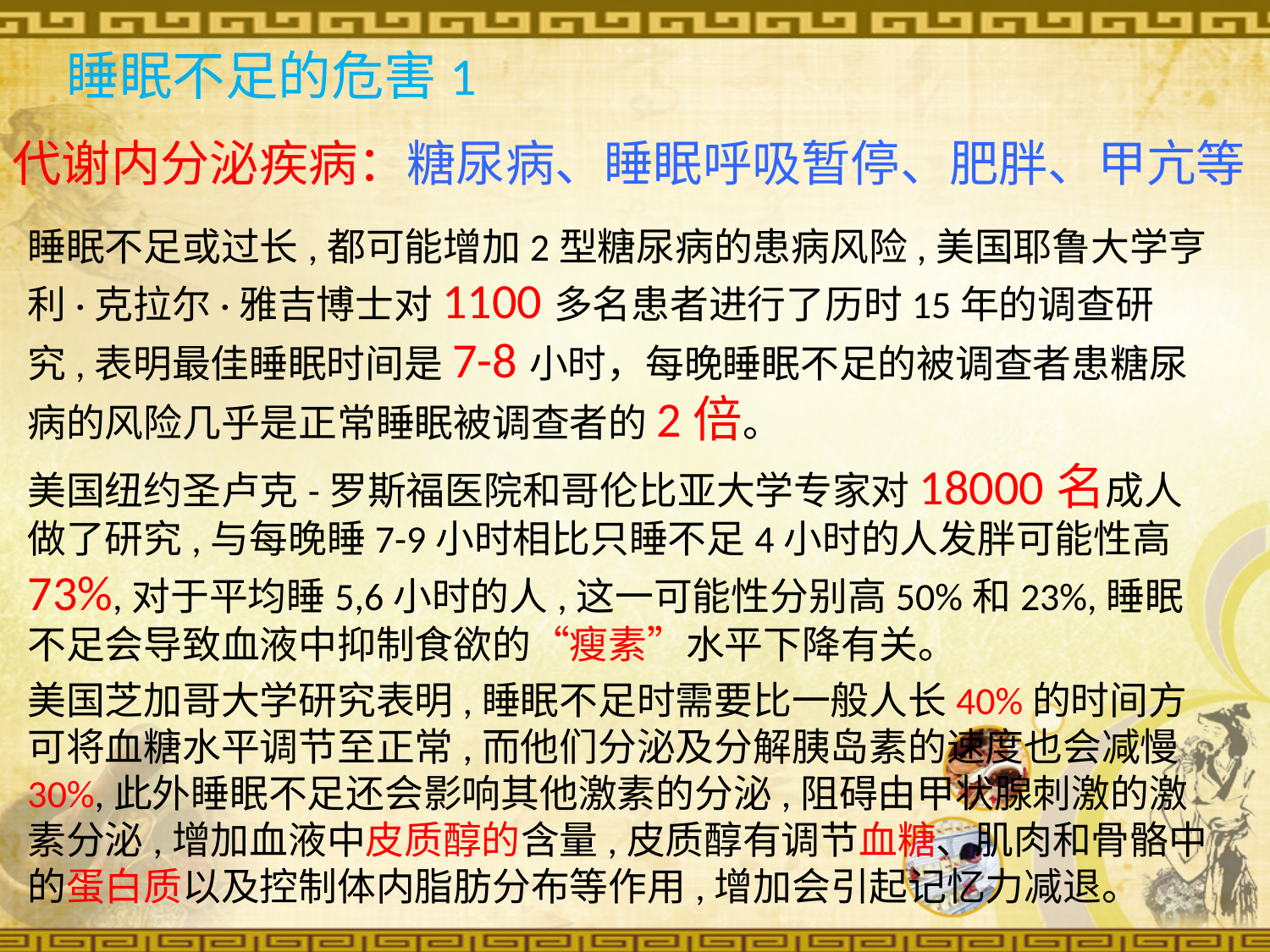

睡眠不足的危害1
代谢内分泌疾病：糖尿病、睡眠呼吸暂停、肥胖、甲亢等
睡眠不足或过长,都可能增加2型糖尿病的患病风险,美国耶鲁大学亨利·克拉尔·雅吉博士对1100多名患者进行了历时15年的调查研究,表明最佳睡眠时间是7-8小时，每晚睡眠不足的被调查者患糖尿病的风险几乎是正常睡眠被调查者的2倍。
美国纽约圣卢克-罗斯福医院和哥伦比亚大学专家对18000名成人做了研究,与每晚睡7-9小时相比只睡不足4小时的人发胖可能性高73%,对于平均睡5,6小时的人,这一可能性分别高50%和23%,睡眠不足会导致血液中抑制食欲的“瘦素”水平下降有关。
美国芝加哥大学研究表明,睡眠不足时需要比一般人长40%的时间方可将血糖水平调节至正常,而他们分泌及分解胰岛素的速度也会减慢30%,此外睡眠不足还会影响其他激素的分泌,阻碍由甲状腺刺激的激素分泌,增加血液中皮质醇的含量,皮质醇有调节血糖、肌肉和骨骼中的蛋白质以及控制体内脂肪分布等作用,增加会引起记忆力减退。